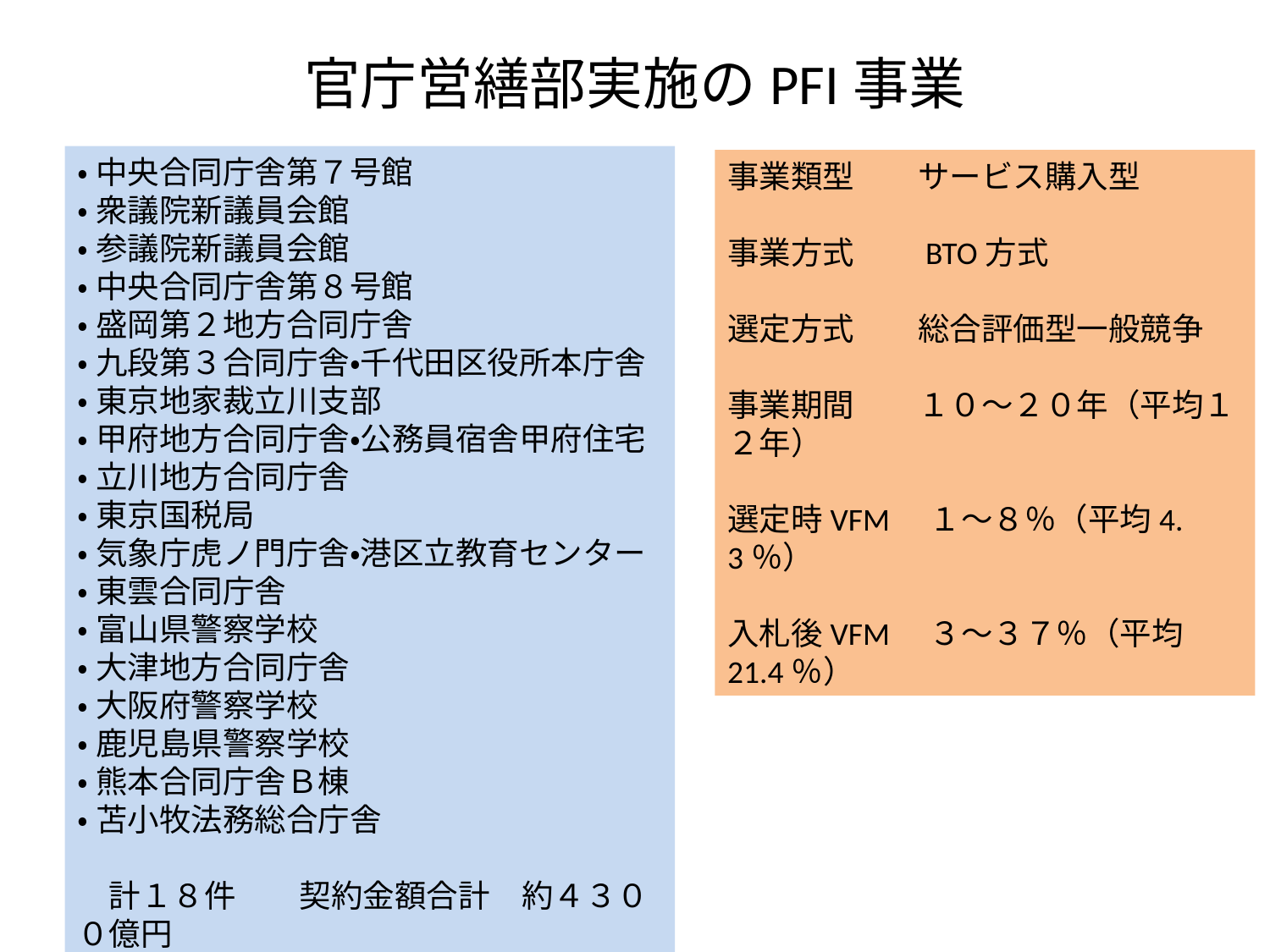

# 官庁営繕部実施のPFI事業
•中央合同庁舎第７号館
•衆議院新議員会館
•参議院新議員会館
•中央合同庁舎第８号館
•盛岡第２地方合同庁舎
•九段第３合同庁舎・千代田区役所本庁舎
•東京地家裁立川支部
•甲府地方合同庁舎・公務員宿舎甲府住宅
•立川地方合同庁舎
•東京国税局
•気象庁虎ノ門庁舎・港区立教育センター
•東雲合同庁舎
•富山県警察学校
•大津地方合同庁舎
•大阪府警察学校
•鹿児島県警察学校
•熊本合同庁舎Ｂ棟
•苫小牧法務総合庁舎

　計１８件　　契約金額合計　約４３００億円
事業類型　　サービス購入型

事業方式　　BTO方式

選定方式　　総合評価型一般競争

事業期間　　１０～２０年（平均１２年）

選定時VFM　１～８％（平均4.3％）

入札後VFM　３～３７％（平均21.4％）